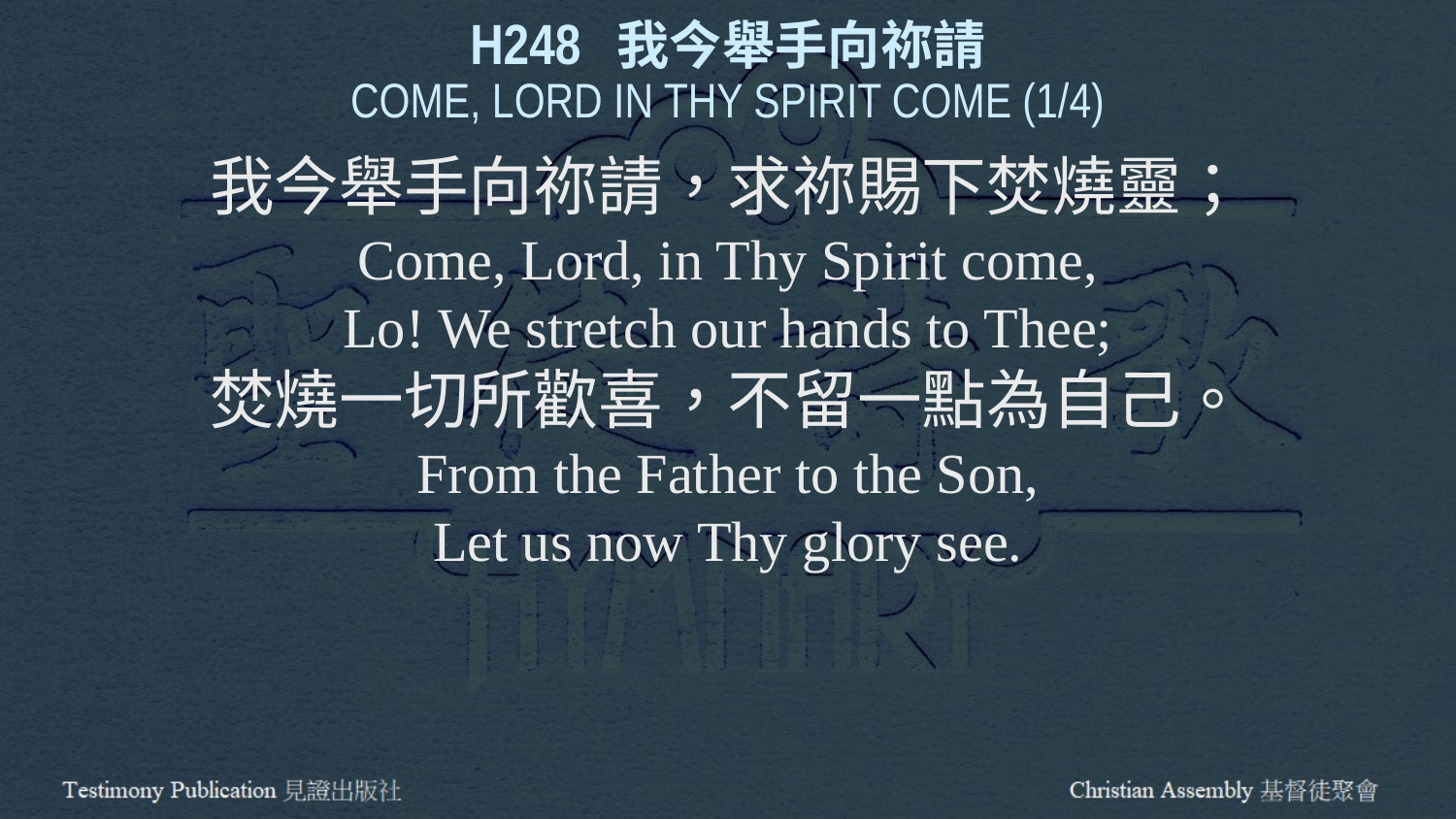

H248  我今舉手向祢請
COME, LORD IN THY SPIRIT COME (1/4)
我今舉手向祢請，求祢賜下焚燒靈；
Come, Lord, in Thy Spirit come,
Lo! We stretch our hands to Thee;
焚燒一切所歡喜，不留一點為自己。
From the Father to the Son,
Let us now Thy glory see.